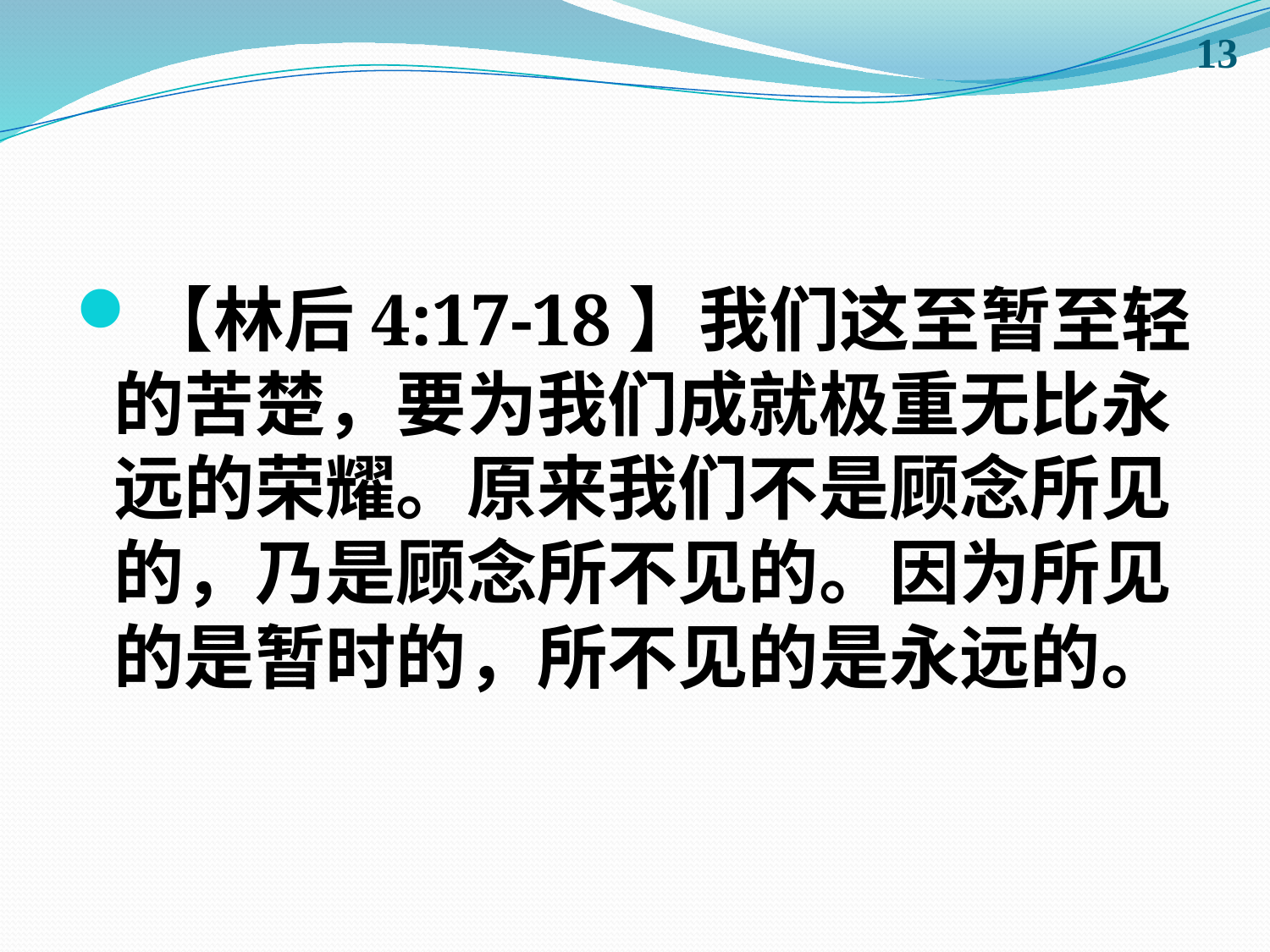

13
#
【林后4:17-18】我们这至暂至轻的苦楚，要为我们成就极重无比永远的荣耀。原来我们不是顾念所见的，乃是顾念所不见的。因为所见的是暂时的，所不见的是永远的。